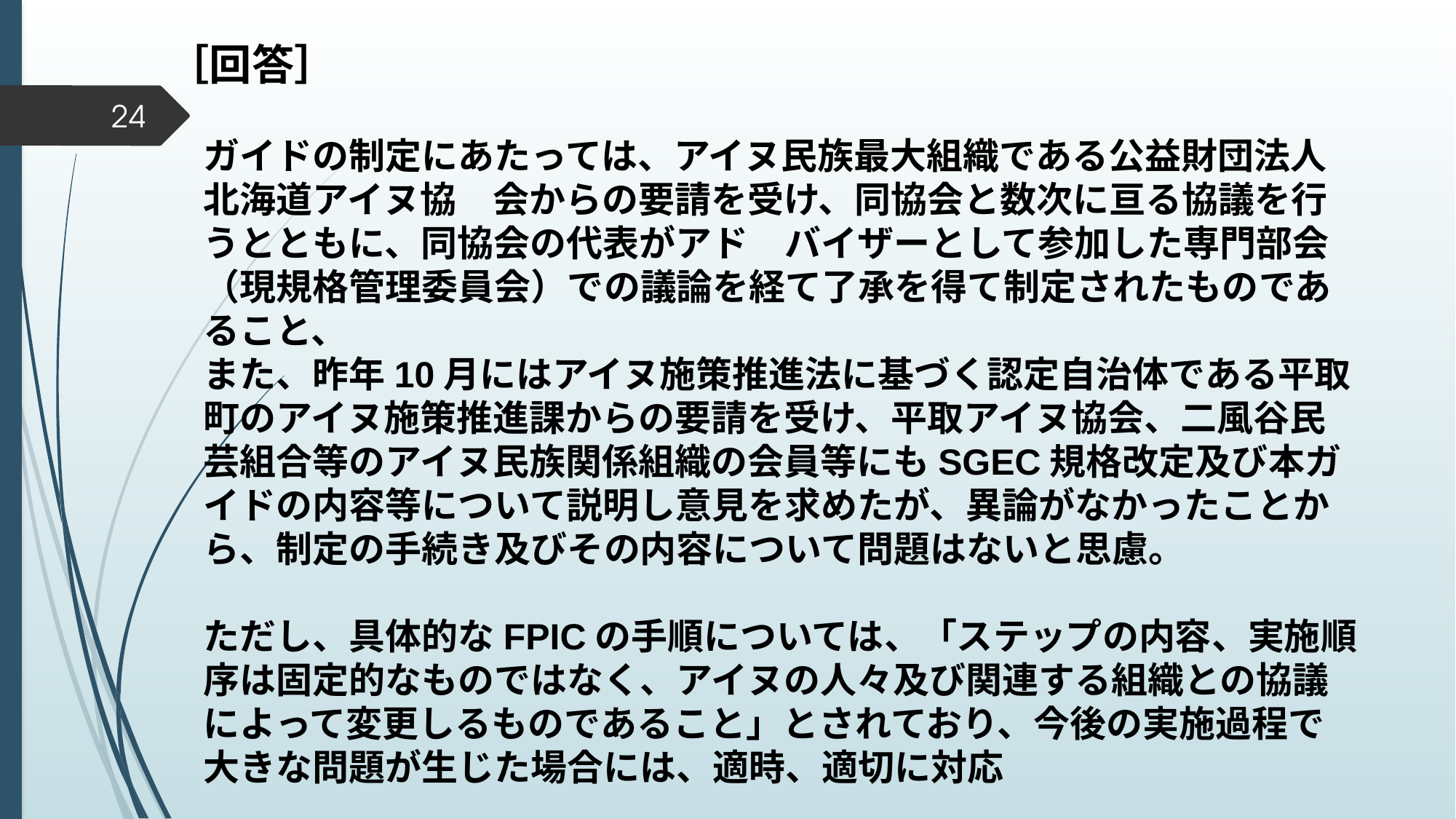

［回答］

　ガイドの制定にあたっては、アイヌ民族最大組織である公益財団法人
　北海道アイヌ協　会からの要請を受け、同協会と数次に亘る協議を行
　うとともに、同協会の代表がアド　バイザーとして参加した専門部会
　（現規格管理委員会）での議論を経て了承を得て制定されたものであ
　ること、
　また、昨年10月にはアイヌ施策推進法に基づく認定自治体である平取
　町のアイヌ施策推進課からの要請を受け、平取アイヌ協会、二風谷民
　芸組合等のアイヌ民族関係組織の会員等にもSGEC規格改定及び本ガ
　イドの内容等について説明し意見を求めたが、異論がなかったことか
　ら、制定の手続き及びその内容について問題はないと思慮。
　ただし、具体的なFPICの手順については、「ステップの内容、実施順
　序は固定的なものではなく、アイヌの人々及び関連する組織との協議
　によって変更しるものであること」とされており、今後の実施過程で
　大きな問題が生じた場合には、適時、適切に対応
24